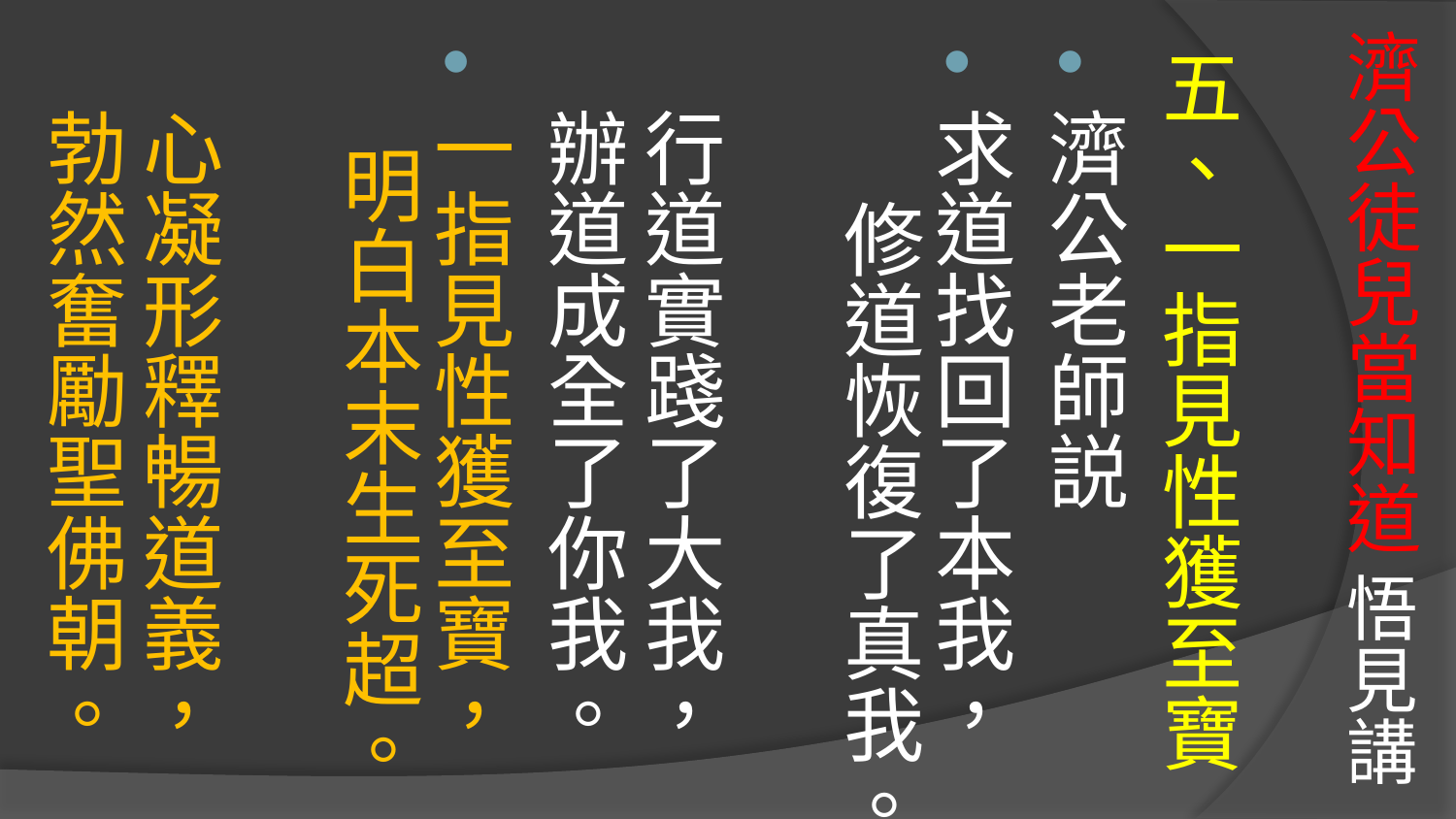

# 濟公徒兒當知道 悟見講
五、一指見性獲至寶
濟公老師説
求道找回了本我，       修道恢復了真我。
行道實踐了大我， 辦道成全了你我。
一指見性獲至寶，    明白本末生死超。
心凝形釋暢道義，  勃然奮勵聖佛朝。